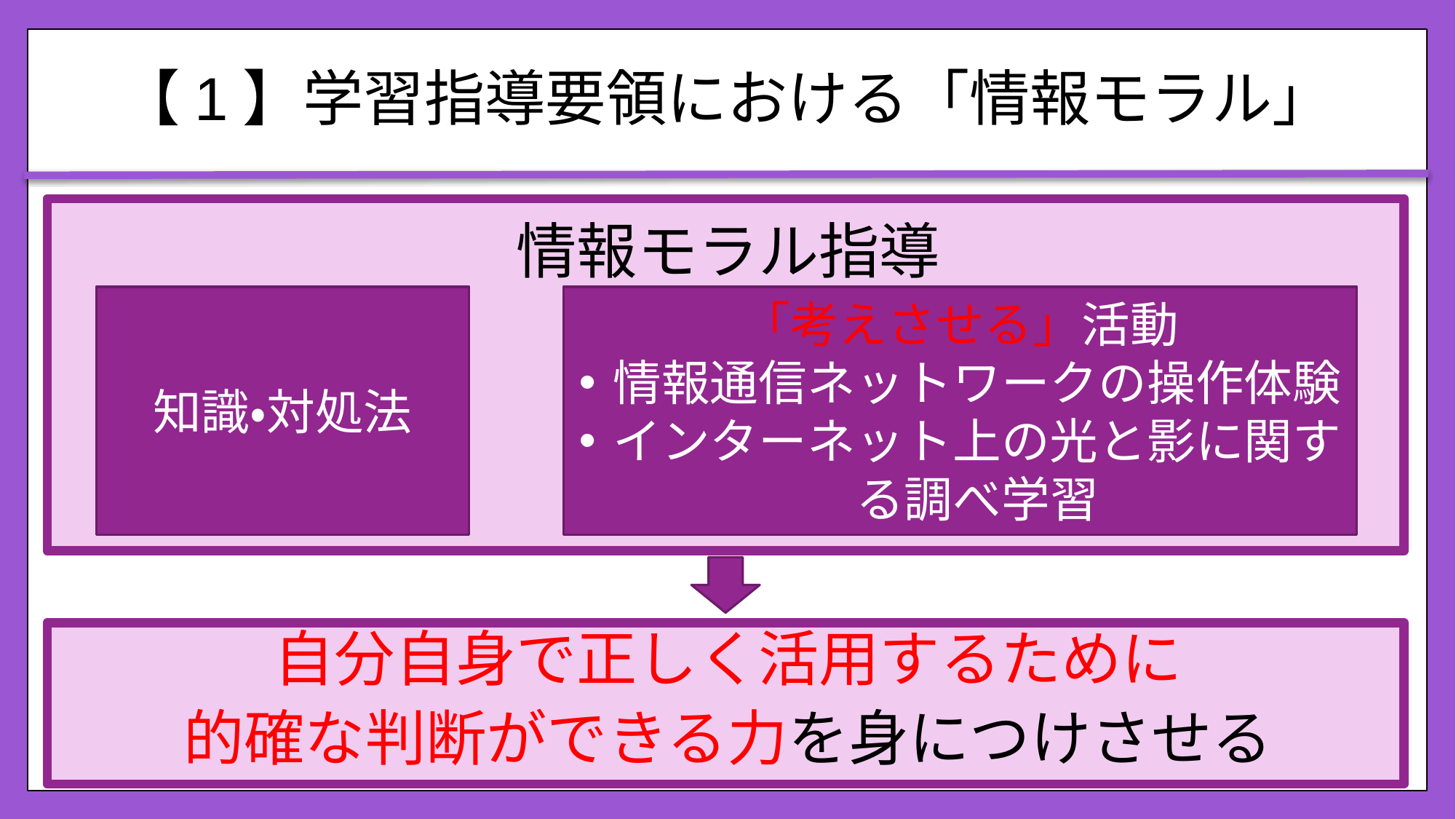

# 【1】学習指導要領における「情報モラル」
情報モラル指導

知識・対処法
「考えさせる」活動
情報通信ネットワークの操作体験
インターネット上の光と影に関する調べ学習

自分自身で正しく活用するために
的確な判断ができる力を身につけさせる